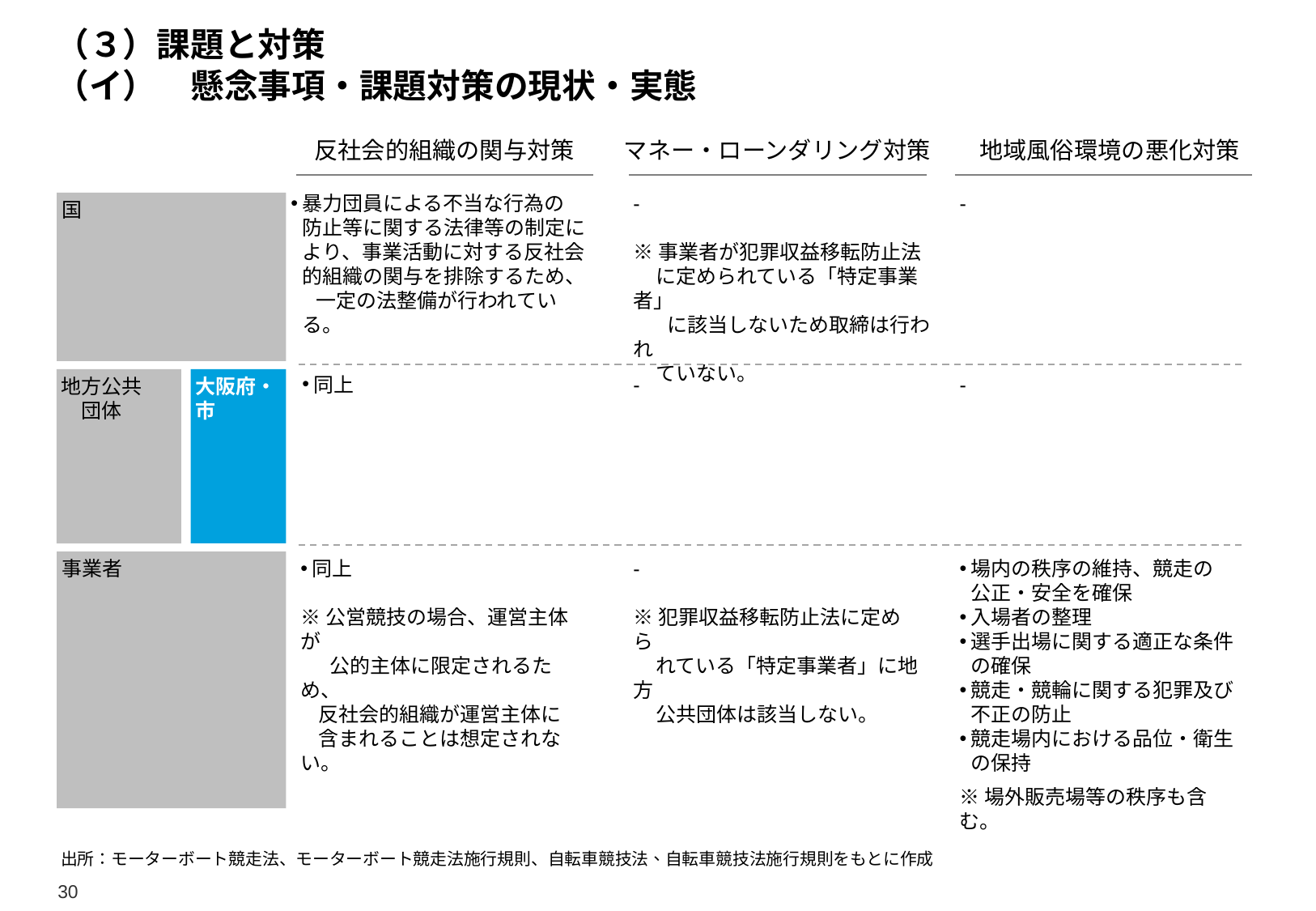

# （３）課題と対策 （イ）　懸念事項・課題対策の現状・実態
反社会的組織の関与対策
マネー・ローンダリング対策
地域風俗環境の悪化対策
-
暴力団員による不当な行為の　防止等に関する法律等の制定により、事業活動に対する反社会的組織の関与を排除するため、    一定の法整備が行われている。
-

※事業者が犯罪収益移転防止法
    に定められている「特定事業者」
  　に該当しないため取締は行われ
    ていない。
国
同上
-
-
大阪府・市
地方公共　　団体

事業者
同上
※公営競技の場合、運営主体が
 　公的主体に限定されるため、
   反社会的組織が運営主体に
   含まれることは想定されない。
-
※犯罪収益移転防止法に定めら
    れている「特定事業者」に地方
    公共団体は該当しない。
場内の秩序の維持、競走の    公正・安全を確保
入場者の整理
選手出場に関する適正な条件の確保
競走・競輪に関する犯罪及び   不正の防止
競走場内における品位・衛生の保持
※場外販売場等の秩序も含む。
出所：モーターボート競走法、モーターボート競走法施行規則、自転車競技法、自転車競技法施行規則をもとに作成
30